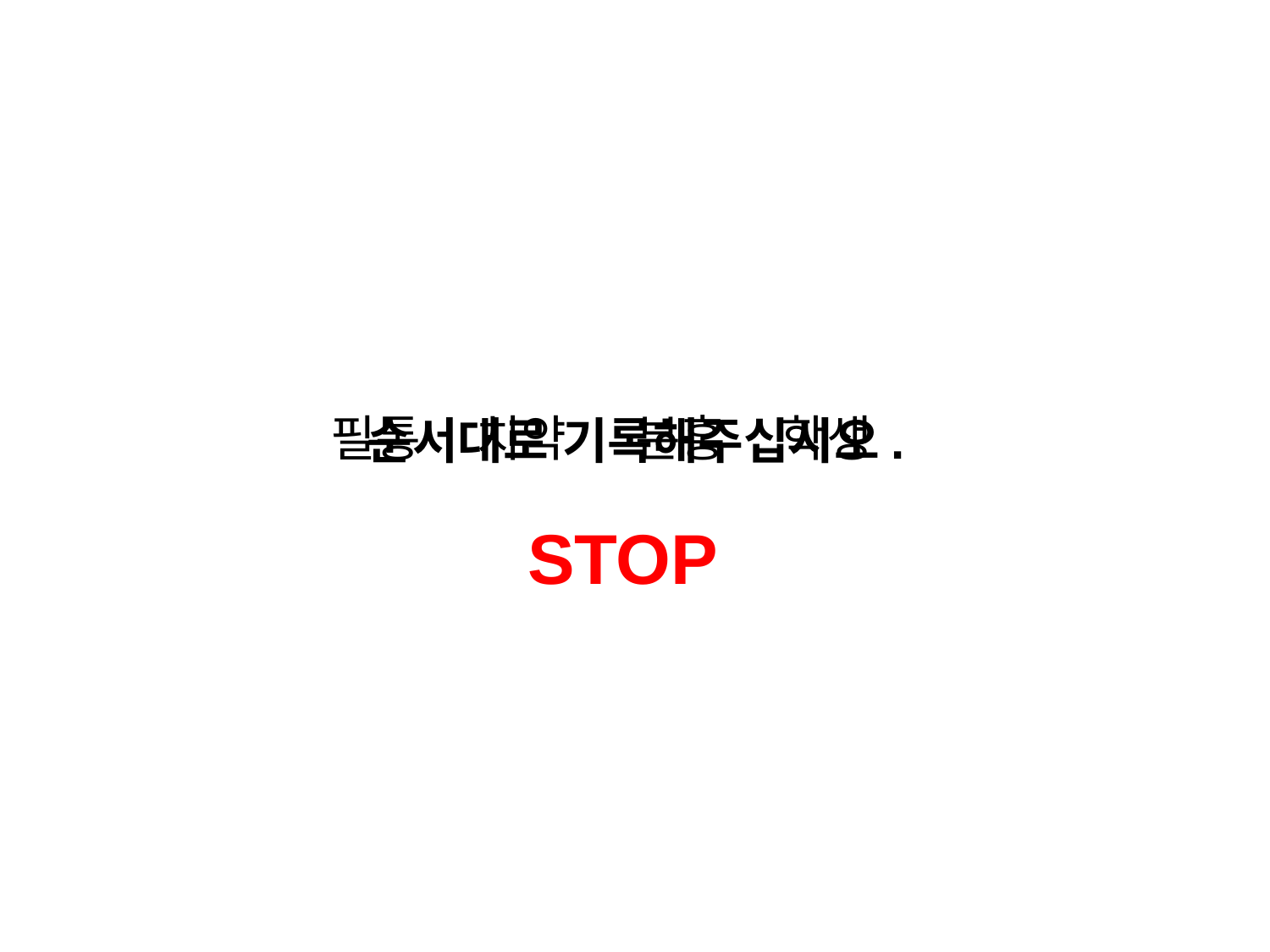

필통    치약     분홍    학생
순서대로 기록해주십시오.
STOP